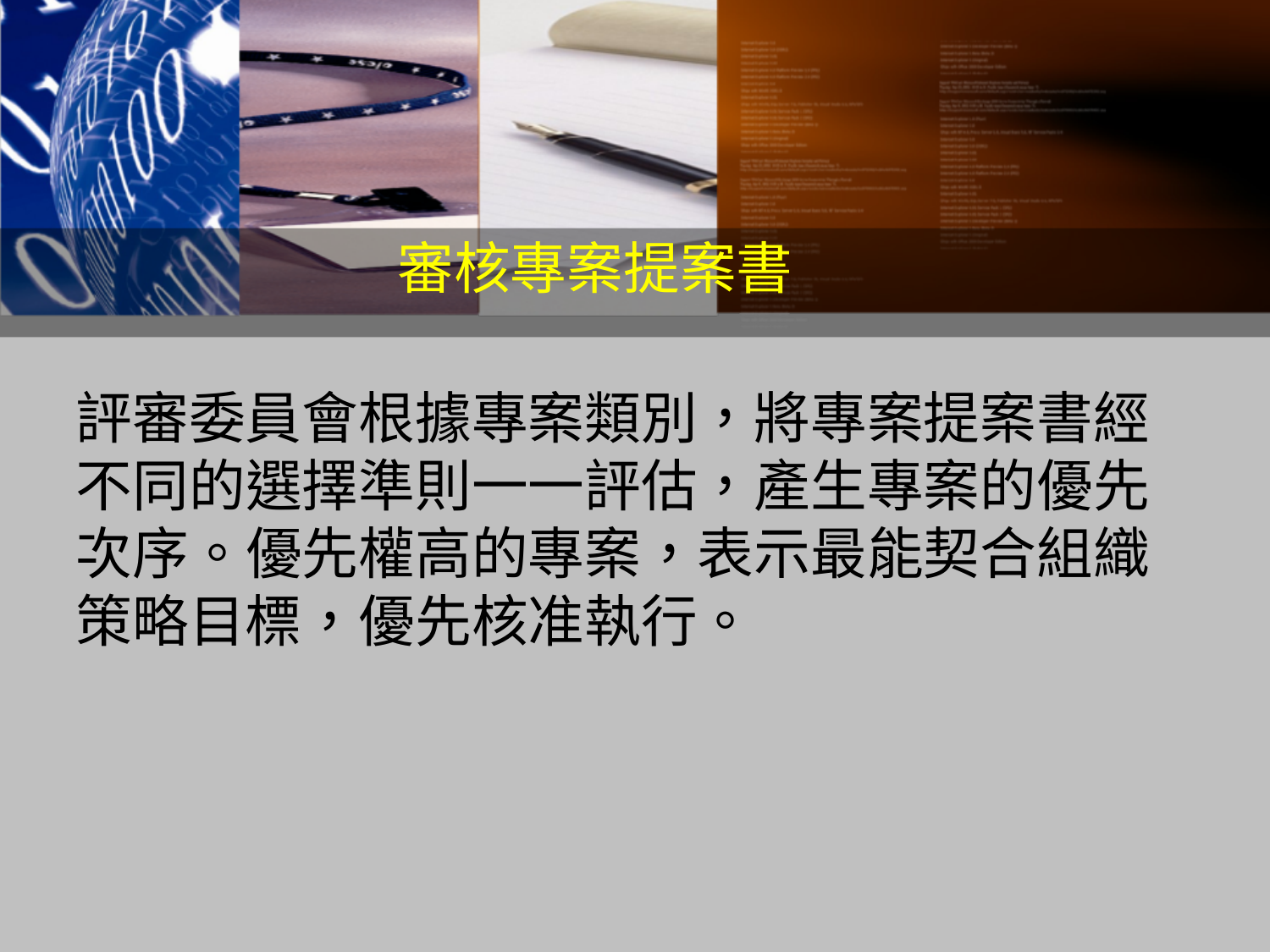

審核專案提案書
評審委員會根據專案類別，將專案提案書經不同的選擇準則一一評估，產生專案的優先次序。優先權高的專案，表示最能契合組織策略目標，優先核准執行。